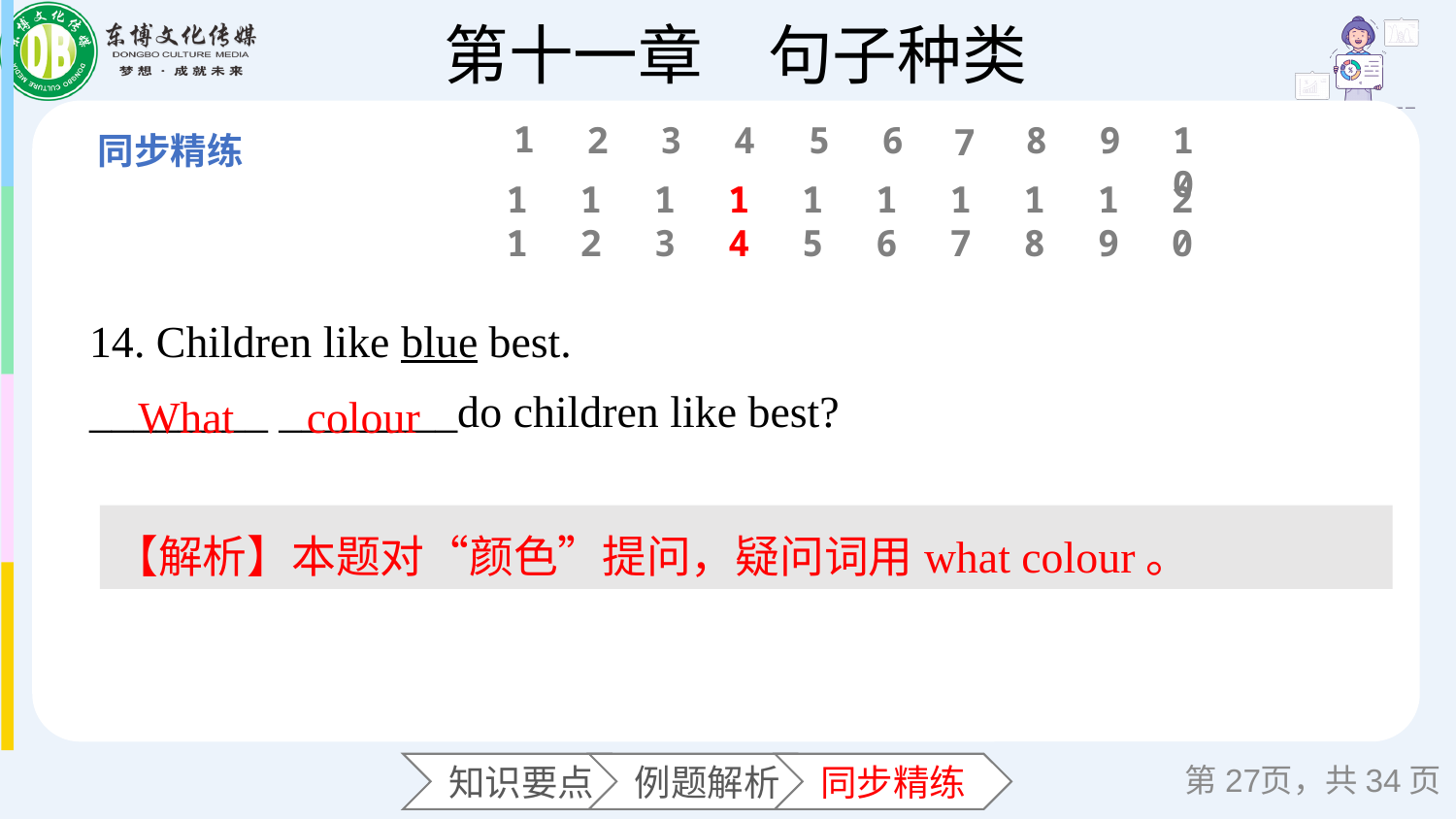

1
6
2
3
4
5
8
9
10
7
11
12
13
14
15
16
17
18
19
20

14. Children like blue best.
________ ________do children like best?
What
colour
【解析】本题对“颜色”提问，疑问词用what colour。
第27页，共34页